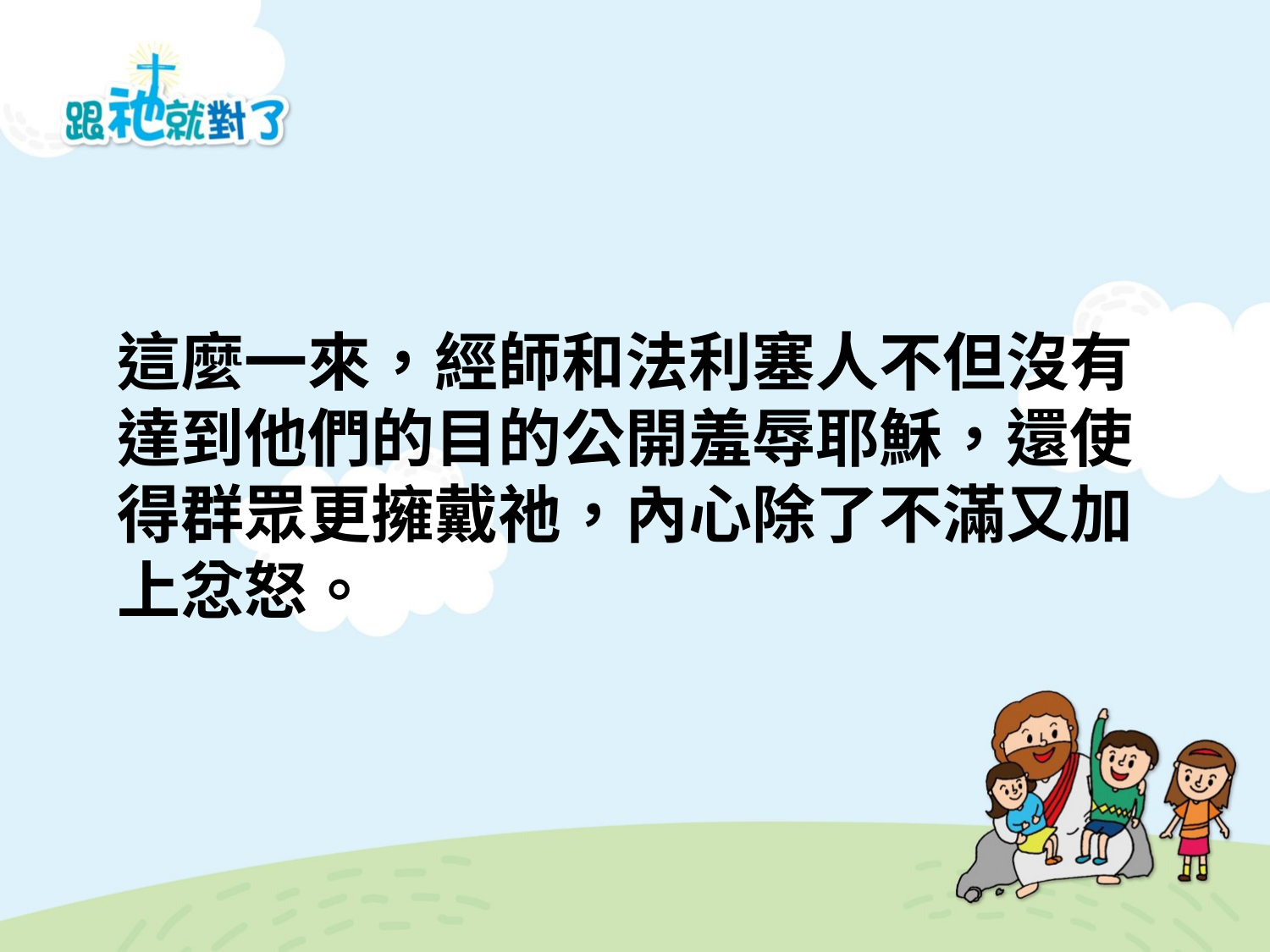

這麼一來，經師和法利塞人不但沒有達到他們的目的公開羞辱耶穌，還使得群眾更擁戴祂，內心除了不滿又加上忿怒。